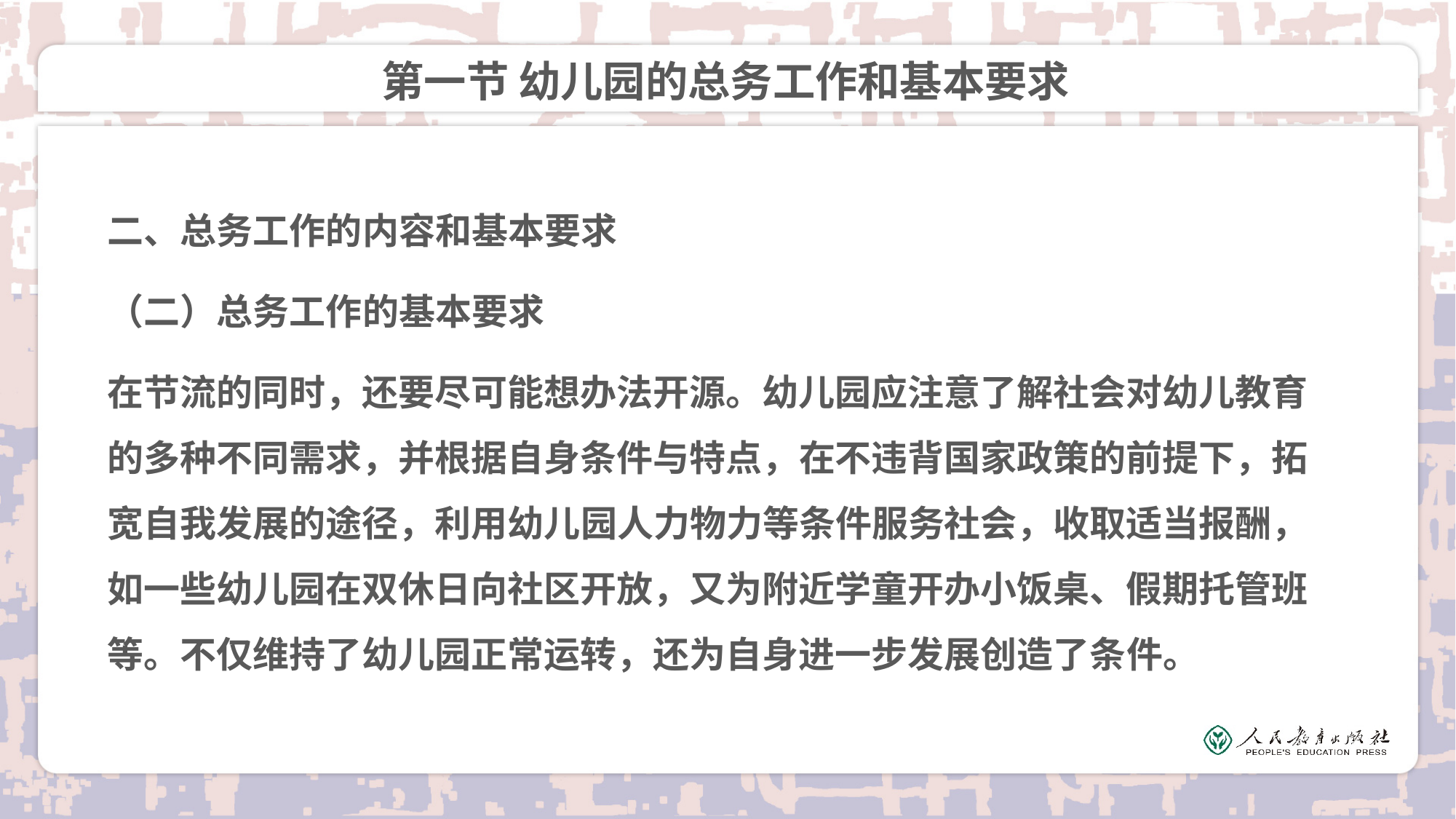

# 第一节 幼儿园的总务工作和基本要求
二、总务工作的内容和基本要求
（二）总务工作的基本要求
在节流的同时，还要尽可能想办法开源。幼儿园应注意了解社会对幼儿教育的多种不同需求，并根据自身条件与特点，在不违背国家政策的前提下，拓宽自我发展的途径，利用幼儿园人力物力等条件服务社会，收取适当报酬，如一些幼儿园在双休日向社区开放，又为附近学童开办小饭桌、假期托管班等。不仅维持了幼儿园正常运转，还为自身进一步发展创造了条件。